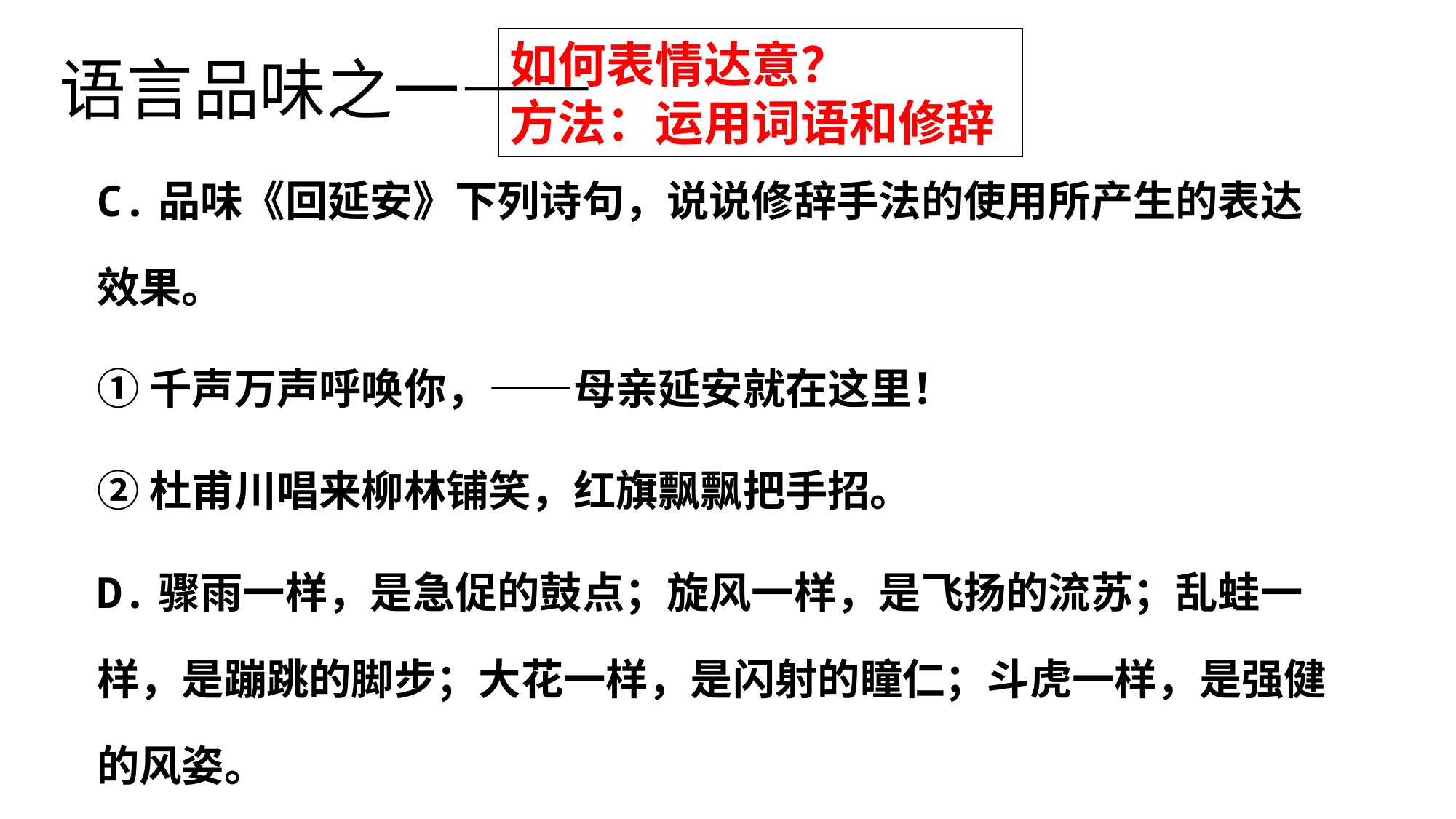

# 语言品味之一——
如何表情达意？
方法：运用词语和修辞
C.品味《回延安》下列诗句，说说修辞手法的使用所产生的表达效果。
①千声万声呼唤你，——母亲延安就在这里！
②杜甫川唱来柳林铺笑，红旗飘飘把手招。
D.骤雨一样，是急促的鼓点；旋风一样，是飞扬的流苏；乱蛙一样，是蹦跳的脚步；大花一样，是闪射的瞳仁；斗虎一样，是强健的风姿。